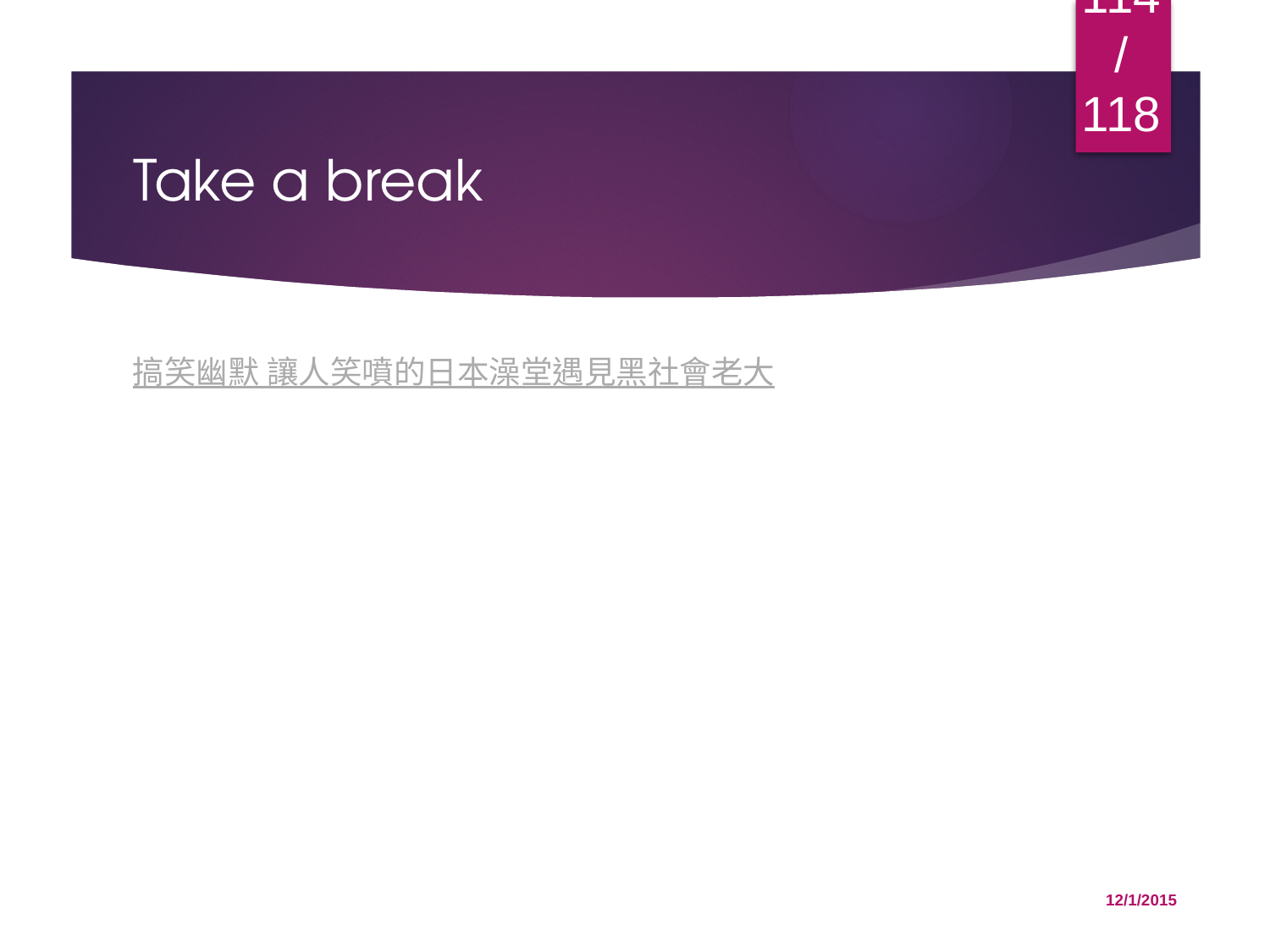

114/118
# Take a break
搞笑幽默 讓人笑噴的日本澡堂遇見黑社會老大
12/1/2015